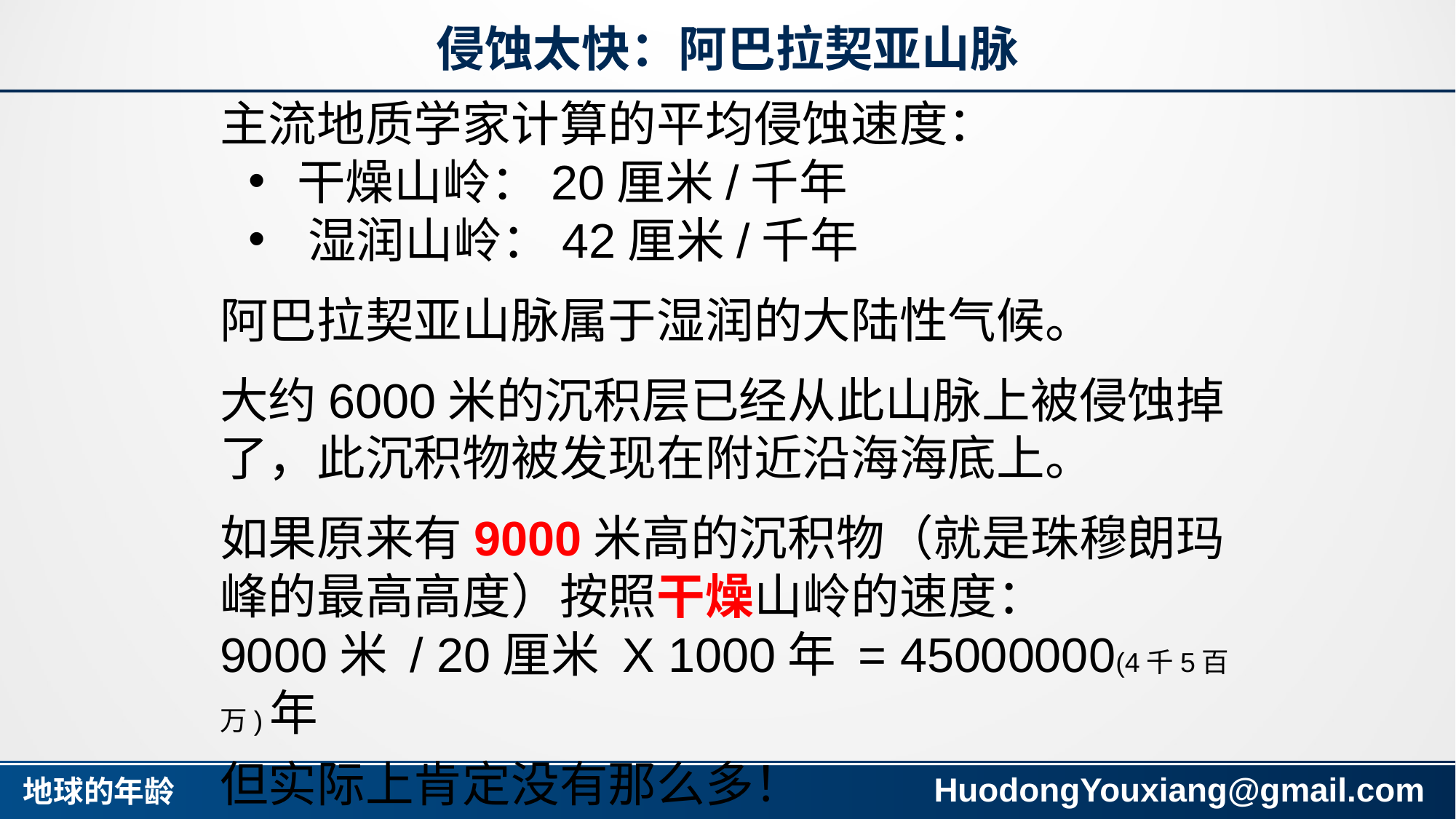

# 侵蚀太快：阿巴拉契亚山脉
主流地质学家计算的平均侵蚀速度：
 干燥山岭：20厘米/千年
  湿润山岭：42厘米/千年

阿巴拉契亚山脉属于湿润的大陆性气候。

大约6000米的沉积层已经从此山脉上被侵蚀掉了，此沉积物被发现在附近沿海海底上。

如果原来有9000米高的沉积物（就是珠穆朗玛峰的最高高度）按照干燥山岭的速度：
9000米 / 20厘米 X 1000年 = 45000000(4千5百万)年

但实际上肯定没有那么多！